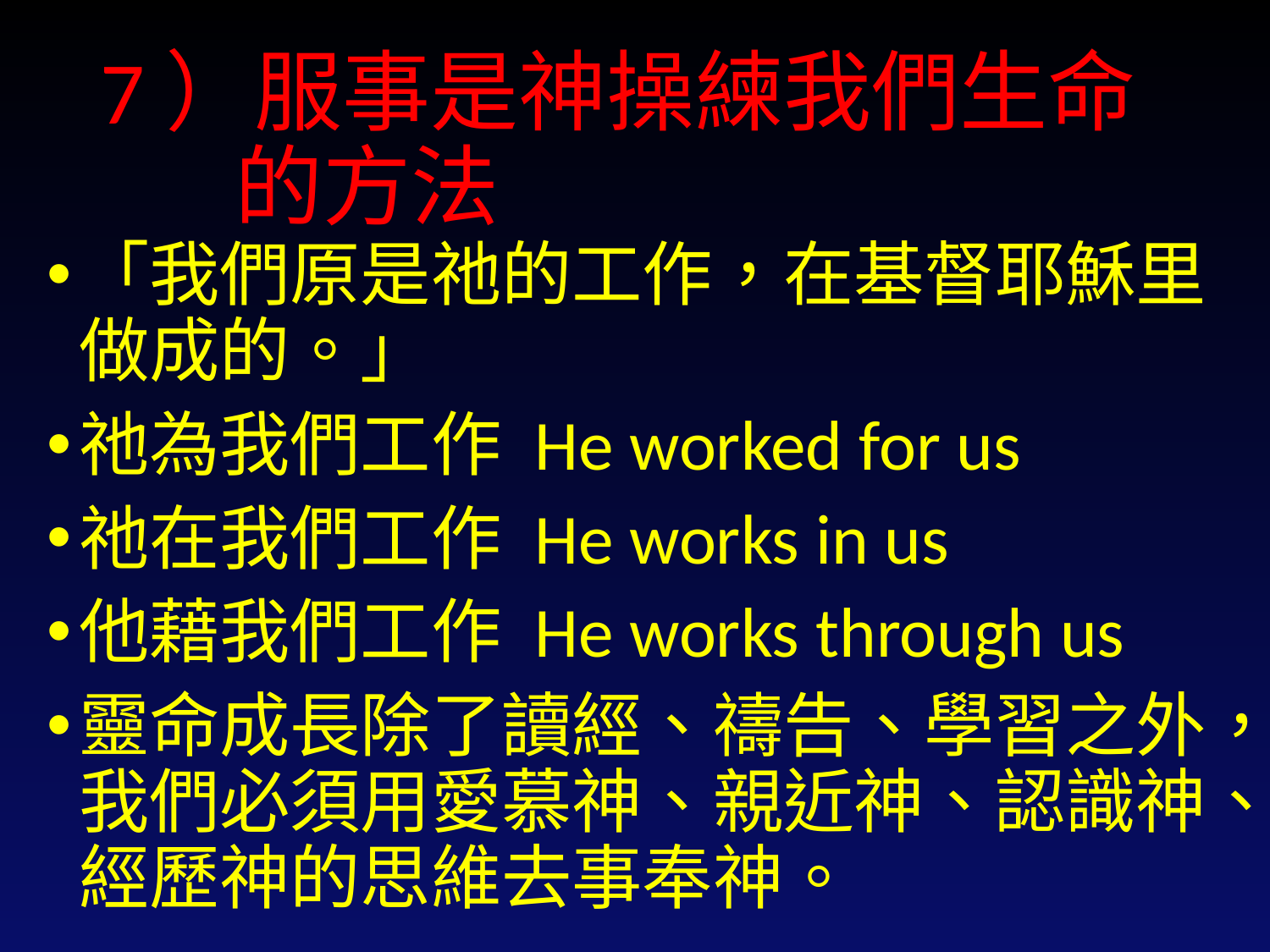

# 7）服事是神操練我們生命的方法
「我們原是祂的工作，在基督耶穌里做成的。」
祂為我們工作 He worked for us
祂在我們工作 He works in us
他藉我們工作 He works through us
靈命成長除了讀經、禱告、學習之外，我們必須用愛慕神、親近神、認識神、經歷神的思維去事奉神。